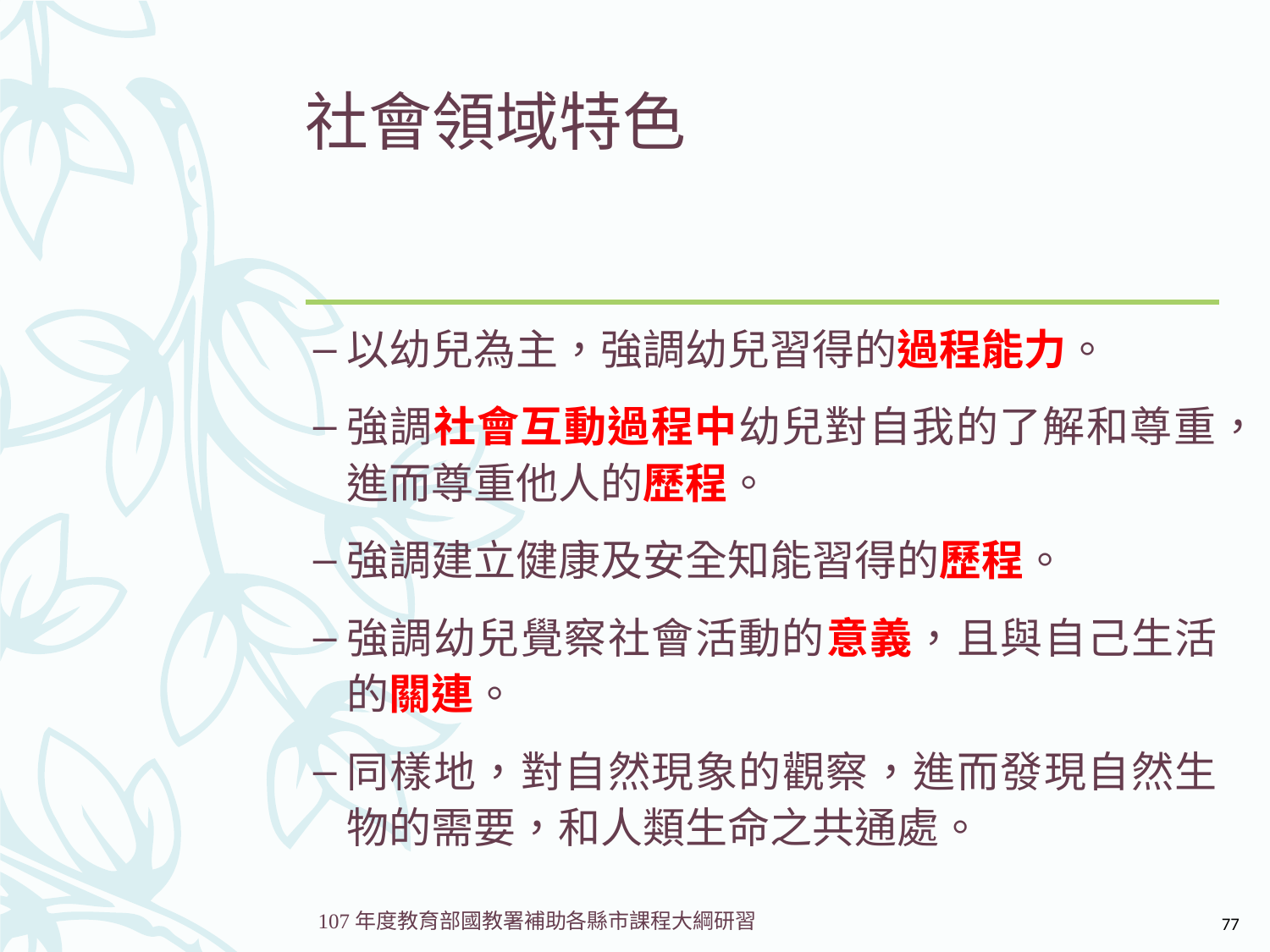

# 社會領域特色
以幼兒為主，強調幼兒習得的過程能力。
強調社會互動過程中幼兒對自我的了解和尊重，進而尊重他人的歷程。
強調建立健康及安全知能習得的歷程。
強調幼兒覺察社會活動的意義，且與自己生活的關連。
同樣地，對自然現象的觀察，進而發現自然生物的需要，和人類生命之共通處。
77
107年度教育部國教署補助各縣市課程大綱研習